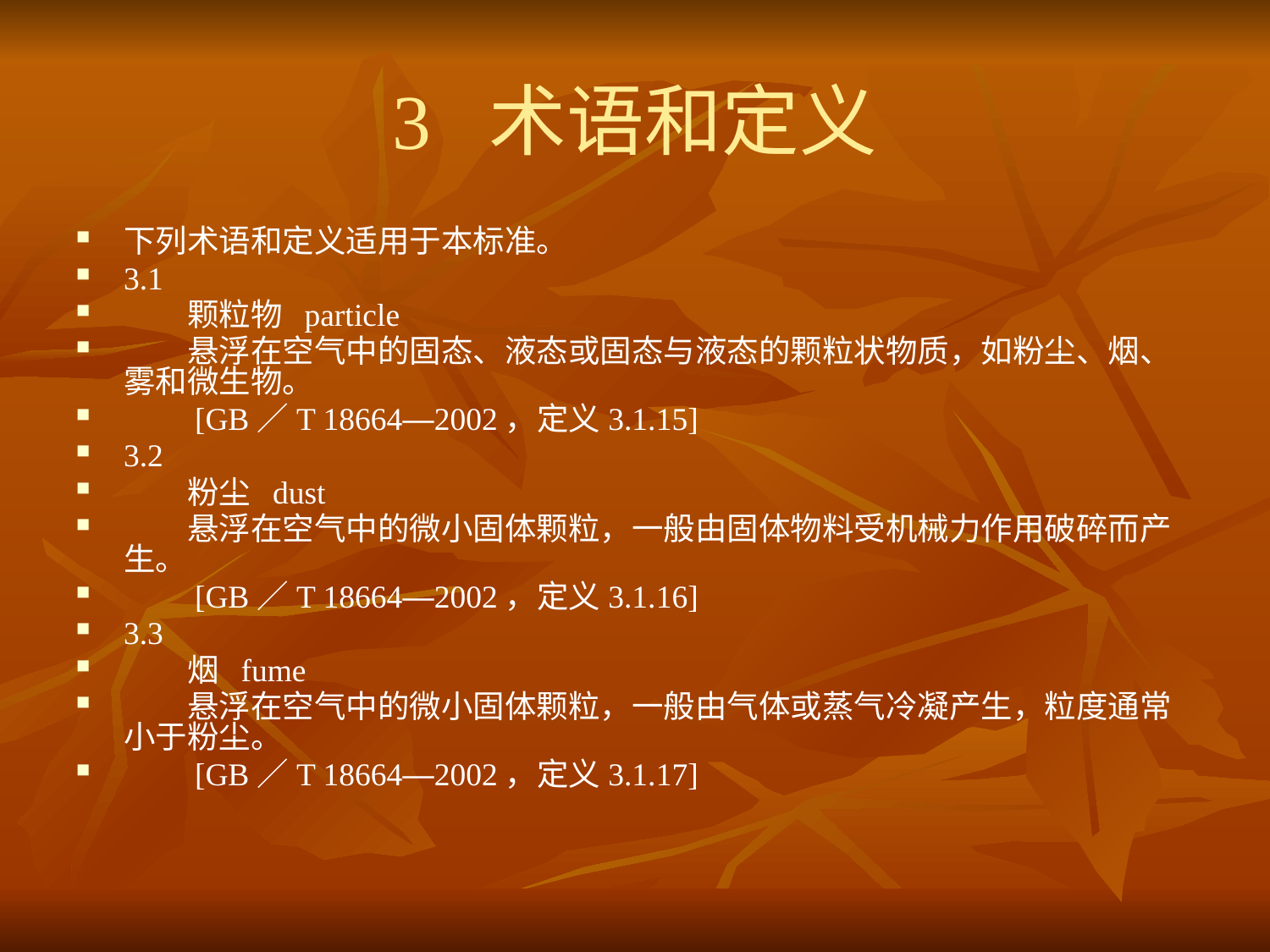

# 3  术语和定义
下列术语和定义适用于本标准。
3.1
　　颗粒物  particle
　　悬浮在空气中的固态、液态或固态与液态的颗粒状物质，如粉尘、烟、雾和微生物。
　　[GB／T 18664—2002，定义3.1.15]
3.2
　　粉尘  dust
　　悬浮在空气中的微小固体颗粒，一般由固体物料受机械力作用破碎而产生。
　　[GB／T 18664—2002，定义3.1.16]
3.3
　　烟  fume
　　悬浮在空气中的微小固体颗粒，一般由气体或蒸气冷凝产生，粒度通常小于粉尘。
　　[GB／T 18664—2002，定义3.1.17]